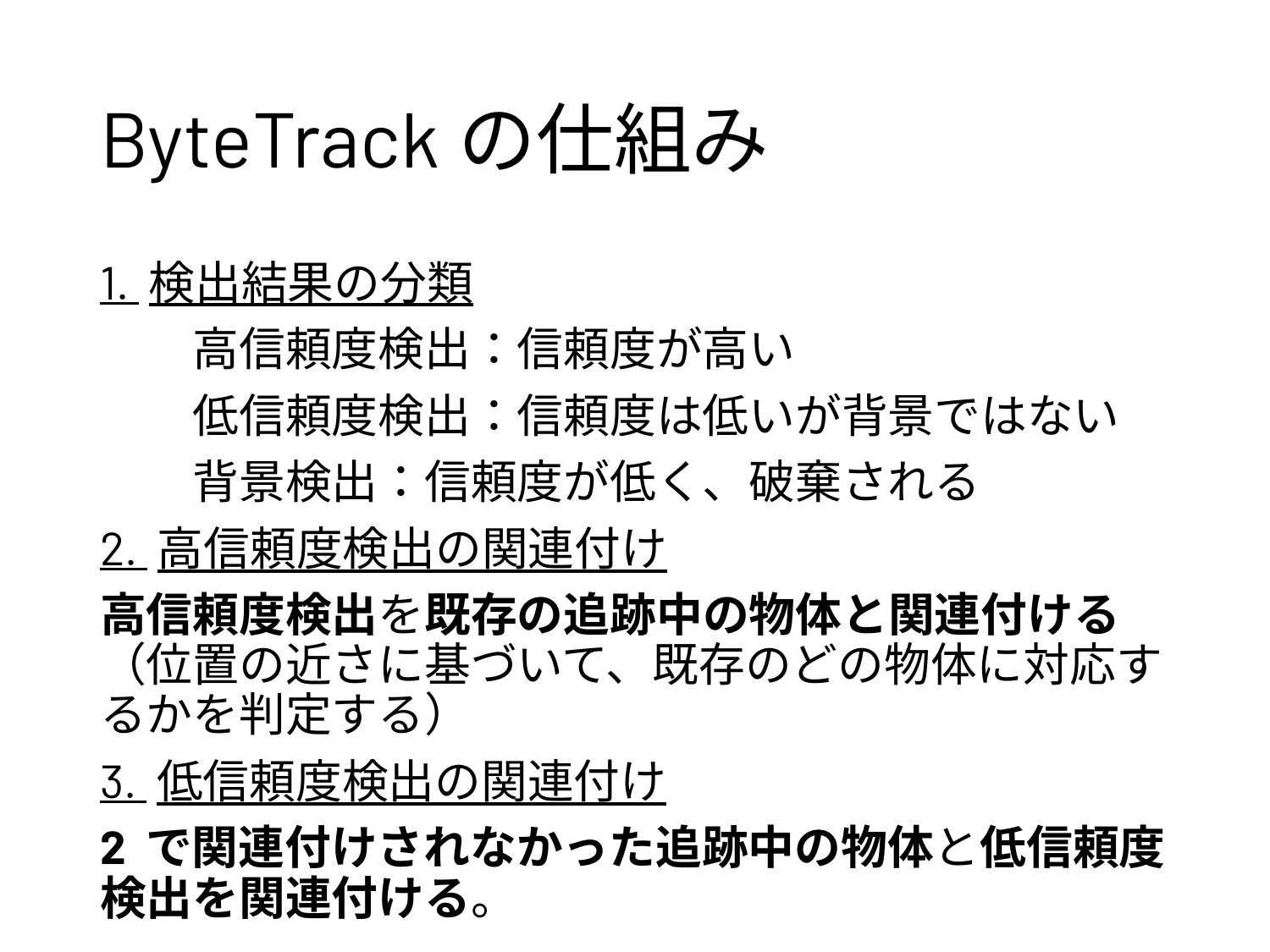

# ByteTrackの仕組み
1. 検出結果の分類
　　高信頼度検出：信頼度が高い
　　低信頼度検出：信頼度は低いが背景ではない
　　背景検出：信頼度が低く、破棄される
2. 高信頼度検出の関連付け
高信頼度検出を既存の追跡中の物体と関連付ける（位置の近さに基づいて、既存のどの物体に対応するかを判定する）
3. 低信頼度検出の関連付け
2 で関連付けされなかった追跡中の物体と低信頼度検出を関連付ける。